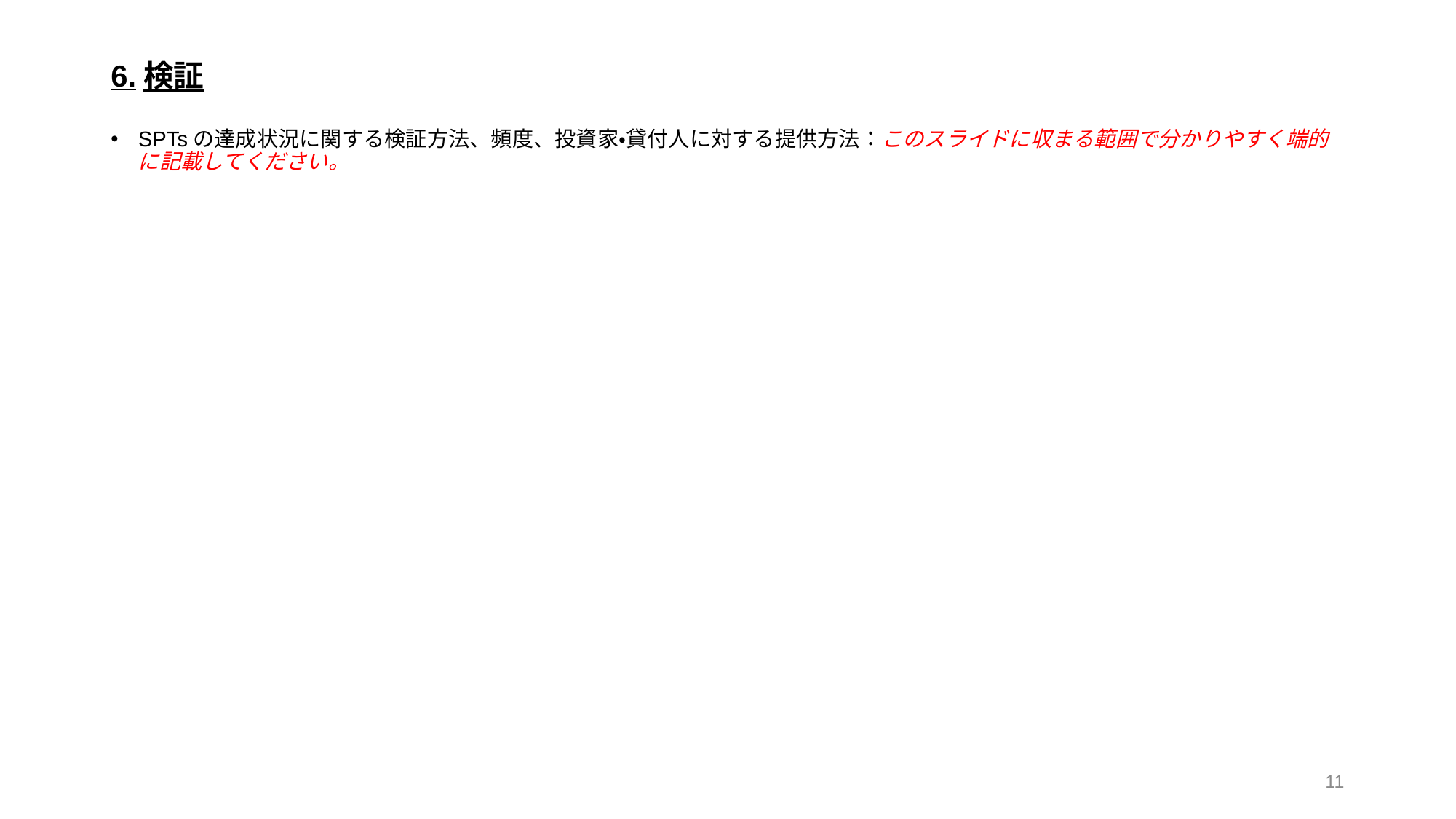

# 6.検証
SPTsの達成状況に関する検証方法、頻度、投資家・貸付人に対する提供方法：このスライドに収まる範囲で分かりやすく端的に記載してください。

11